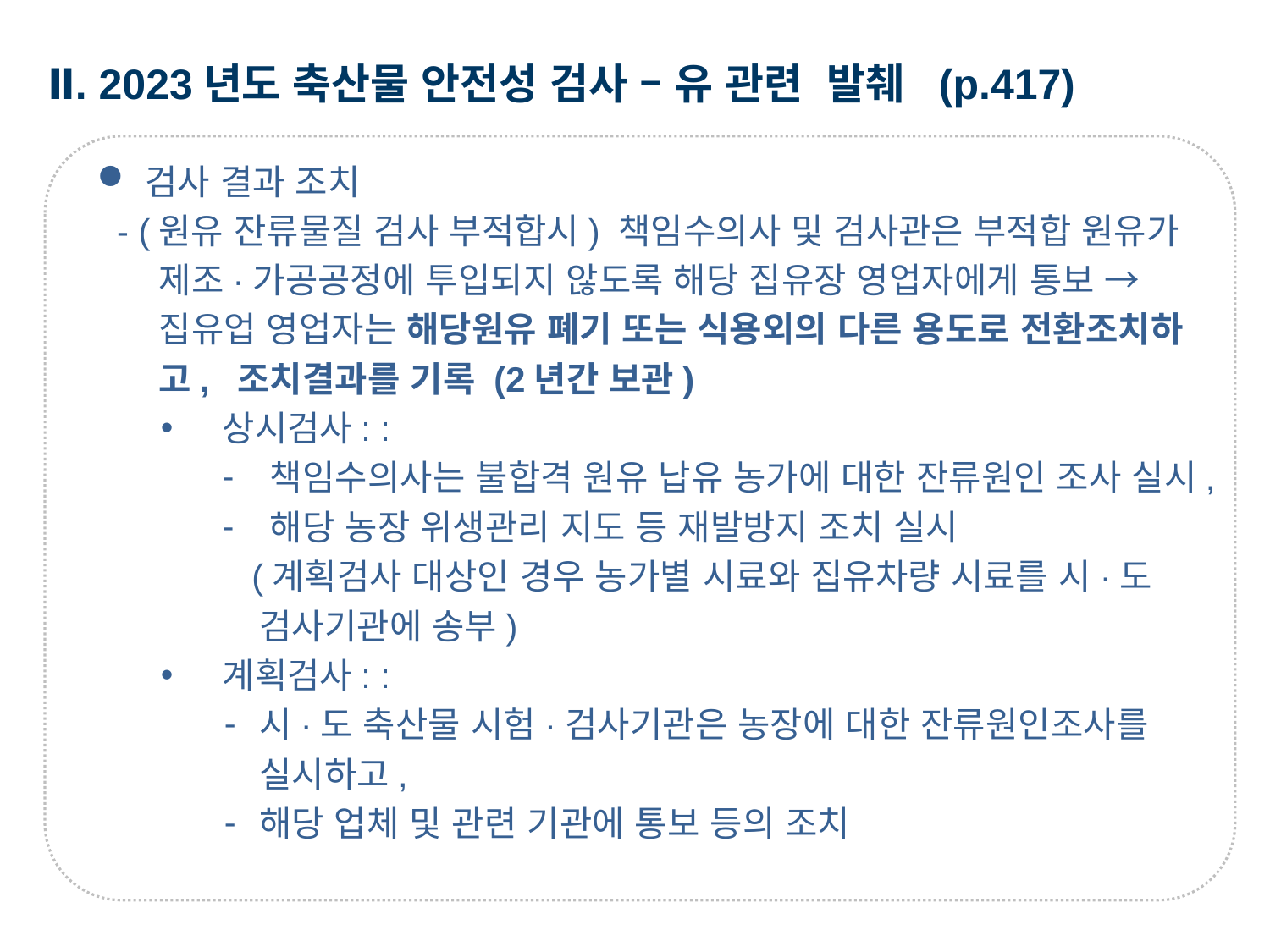

Ⅱ. 2023년도 축산물 안전성 검사 – 유 관련  발췌  (p.417)

검사 결과 조치
  - (원유 잔류물질 검사 부적합시) 책임수의사 및 검사관은 부적합 원유가 제조·가공공정에 투입되지 않도록 해당 집유장 영업자에게 통보 → 집유업 영업자는 해당원유 폐기 또는 식용외의 다른 용도로 전환조치하고,  조치결과를 기록 (2년간 보관)
상시검사: :
책임수의사는 불합격 원유 납유 농가에 대한 잔류원인 조사 실시,
해당 농장 위생관리 지도 등 재발방지 조치 실시
   (계획검사 대상인 경우 농가별 시료와 집유차량 시료를 시·도 검사기관에 송부)
계획검사: :
시·도 축산물 시험·검사기관은 농장에 대한 잔류원인조사를 실시하고,
해당 업체 및 관련 기관에 통보 등의 조치